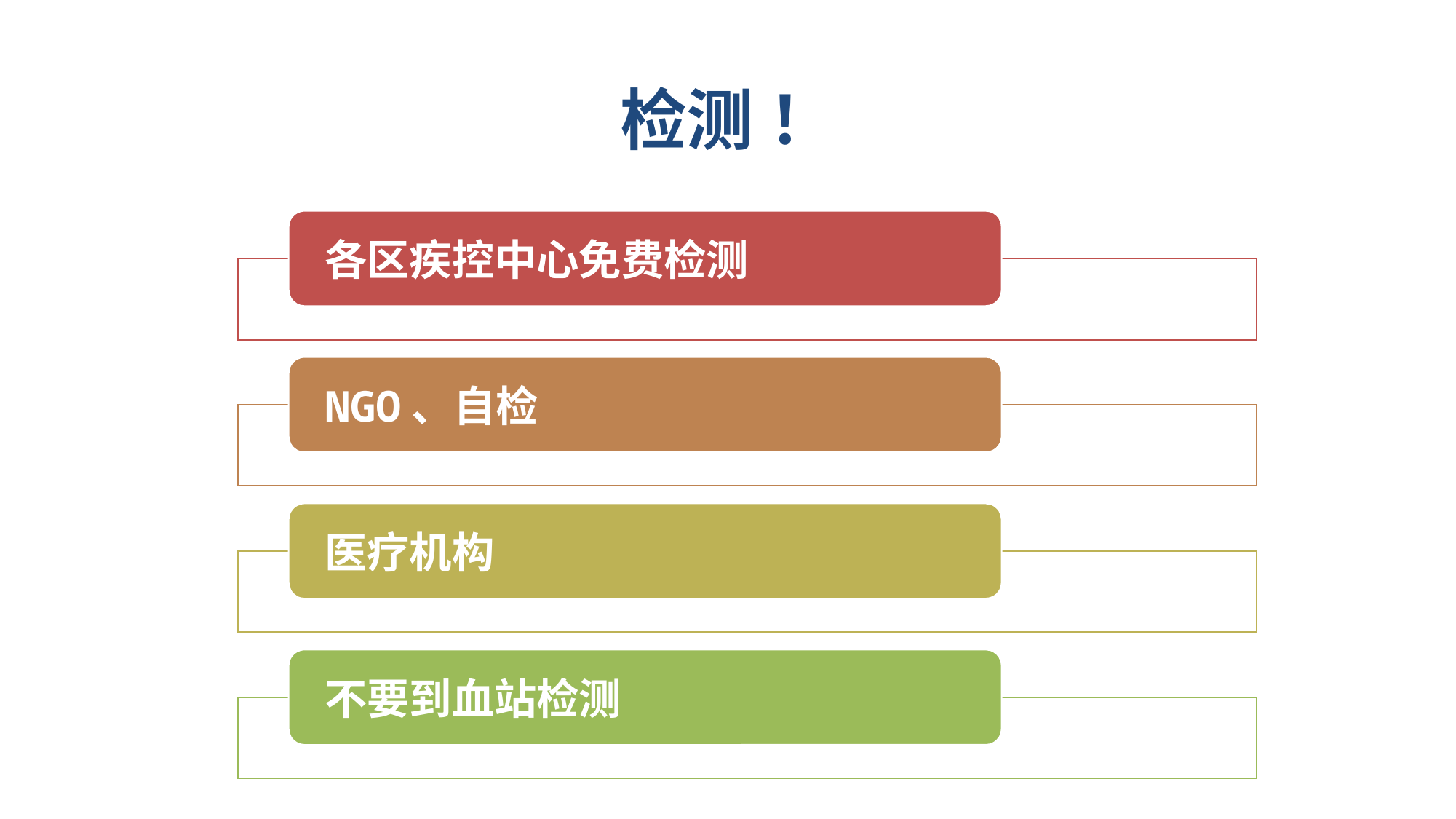

# 检测 ！
各区疾控中心免费检测
NGO、自检
医疗机构
不要到血站检测